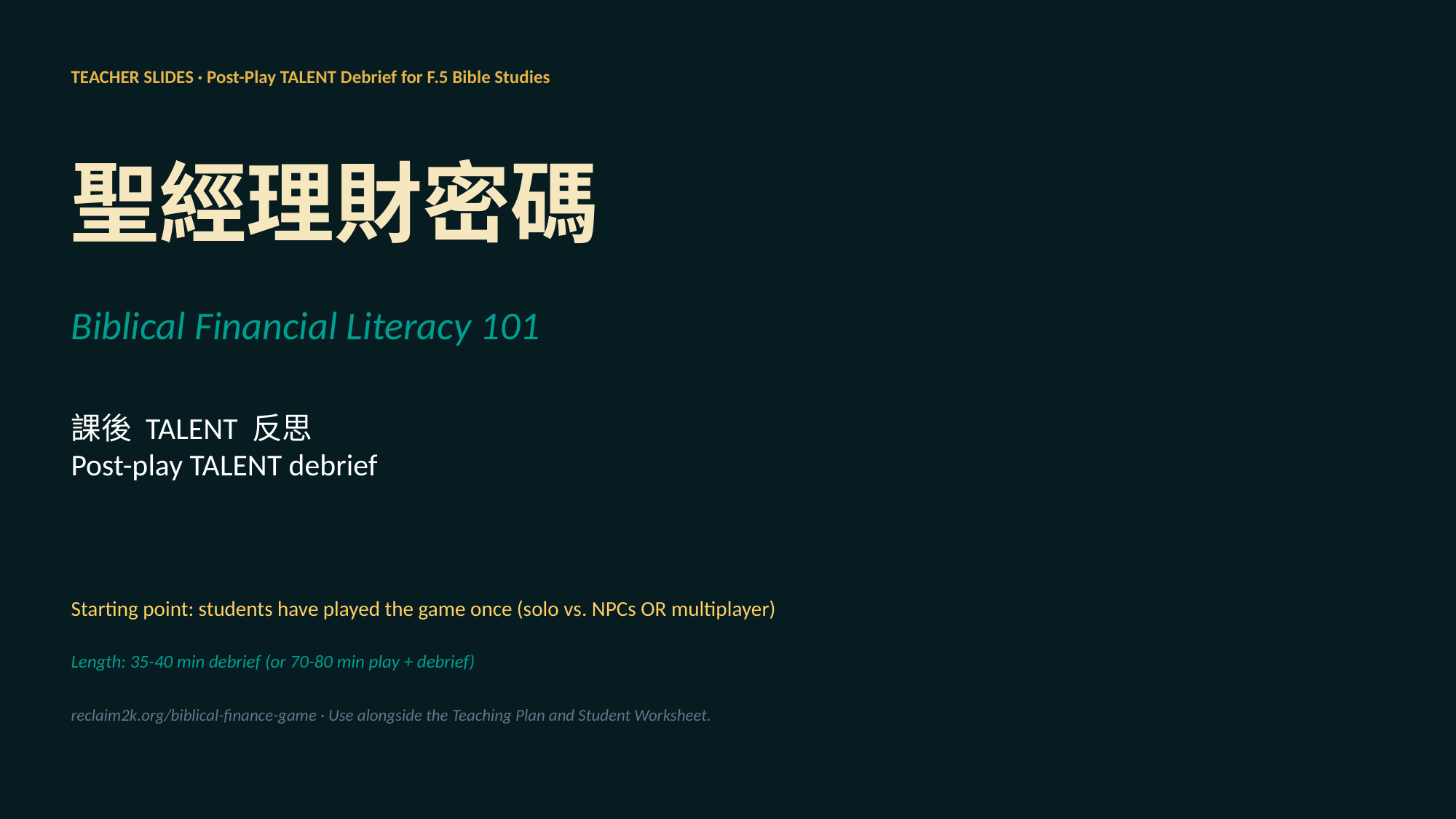

TEACHER SLIDES · Post-Play TALENT Debrief for F.5 Bible Studies
聖經理財密碼
Biblical Financial Literacy 101
課後 TALENT 反思
Post-play TALENT debrief
Starting point: students have played the game once (solo vs. NPCs OR multiplayer)
Length: 35-40 min debrief (or 70-80 min play + debrief)
reclaim2k.org/biblical-finance-game · Use alongside the Teaching Plan and Student Worksheet.